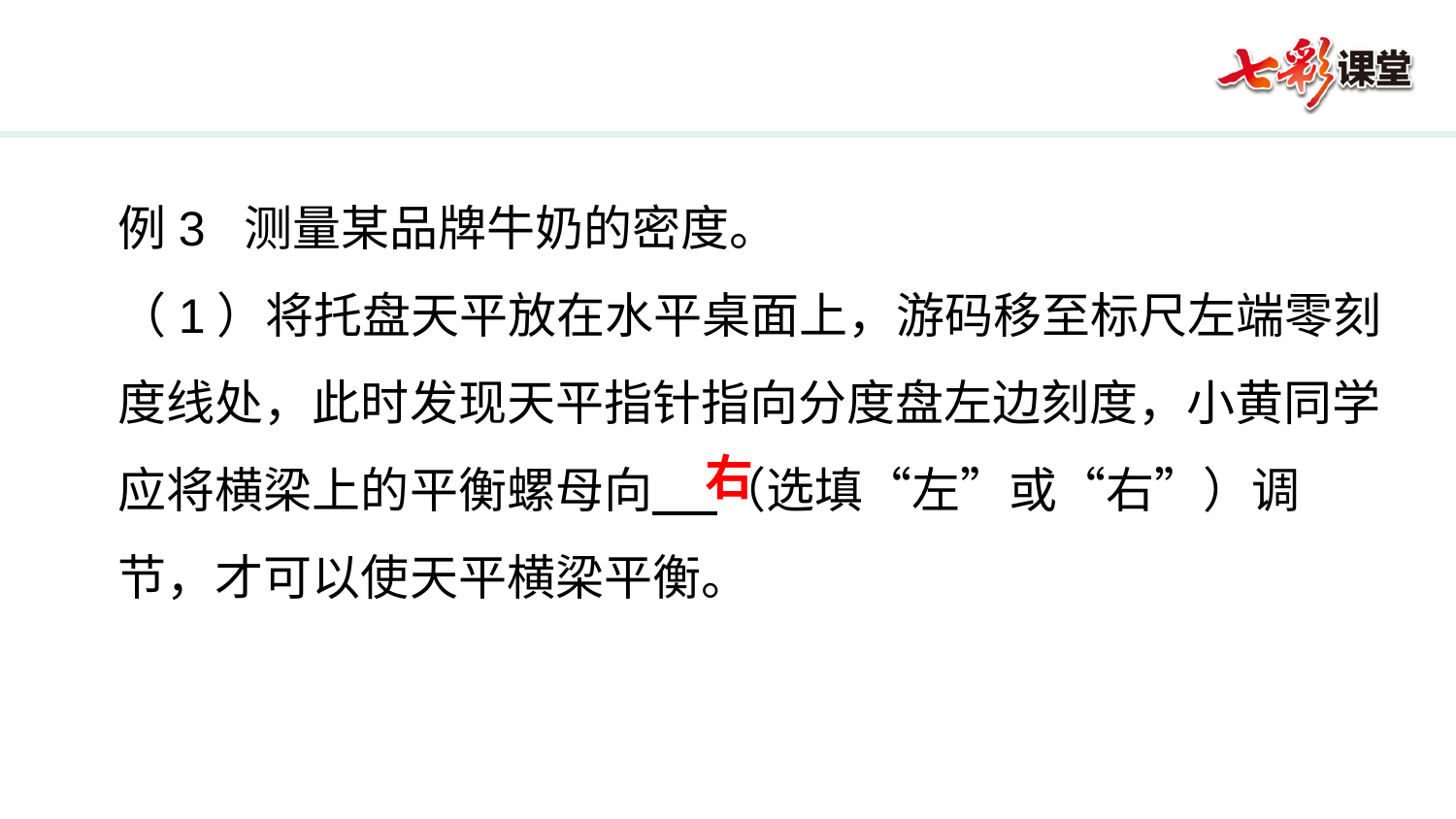

例3  测量某品牌牛奶的密度。
（1）将托盘天平放在水平桌面上，游码移至标尺左端零刻度线处，此时发现天平指针指向分度盘左边刻度，小黄同学应将横梁上的平衡螺母向      （选填“左”或“右”）调节，才可以使天平横梁平衡。
右